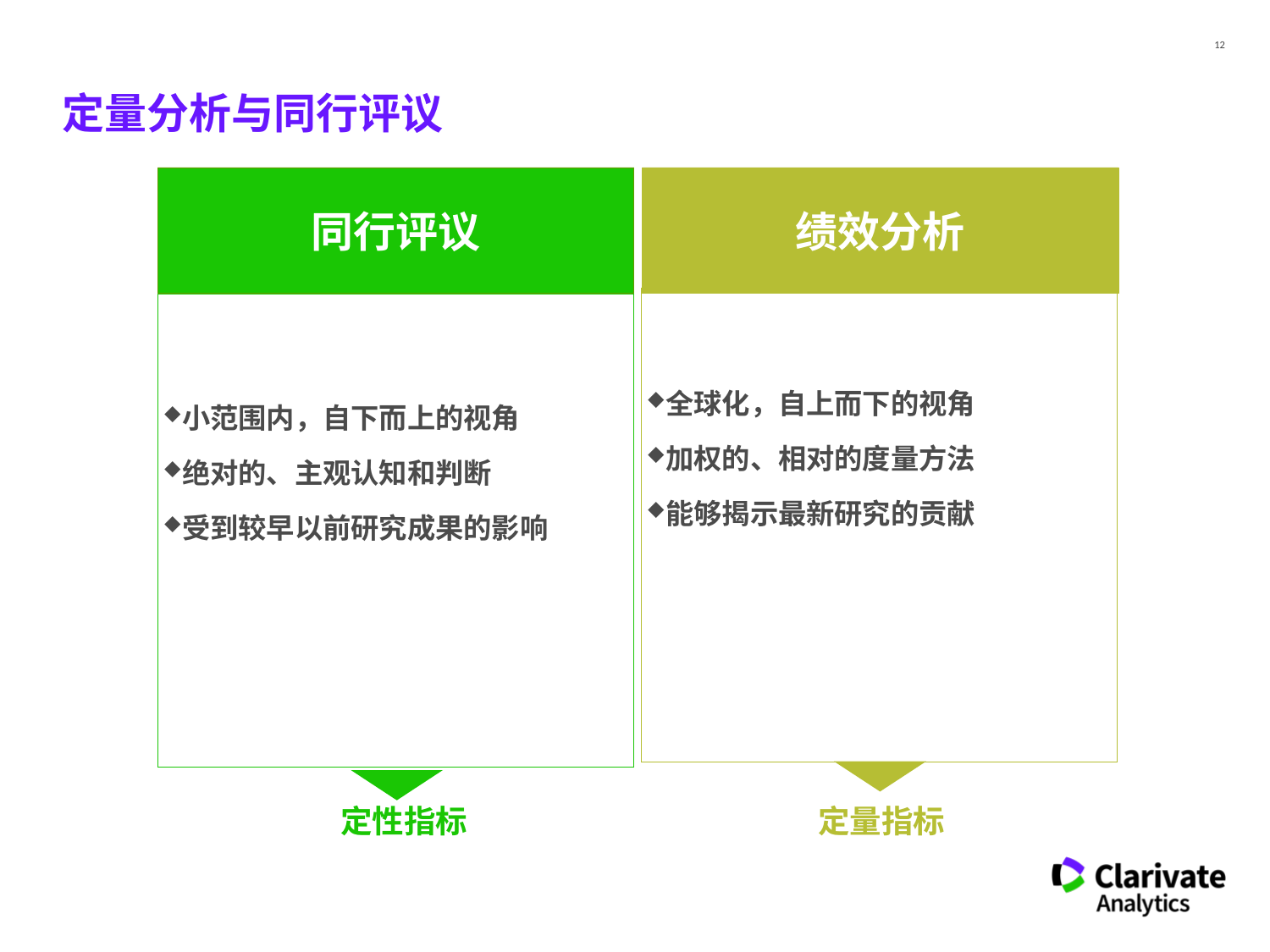

定量分析与同行评议
同行评议
绩效分析

全球化，自上而下的视角
加权的、相对的度量方法
能够揭示最新研究的贡献

小范围内，自下而上的视角
绝对的、主观认知和判断
受到较早以前研究成果的影响

 定性指标
定量指标